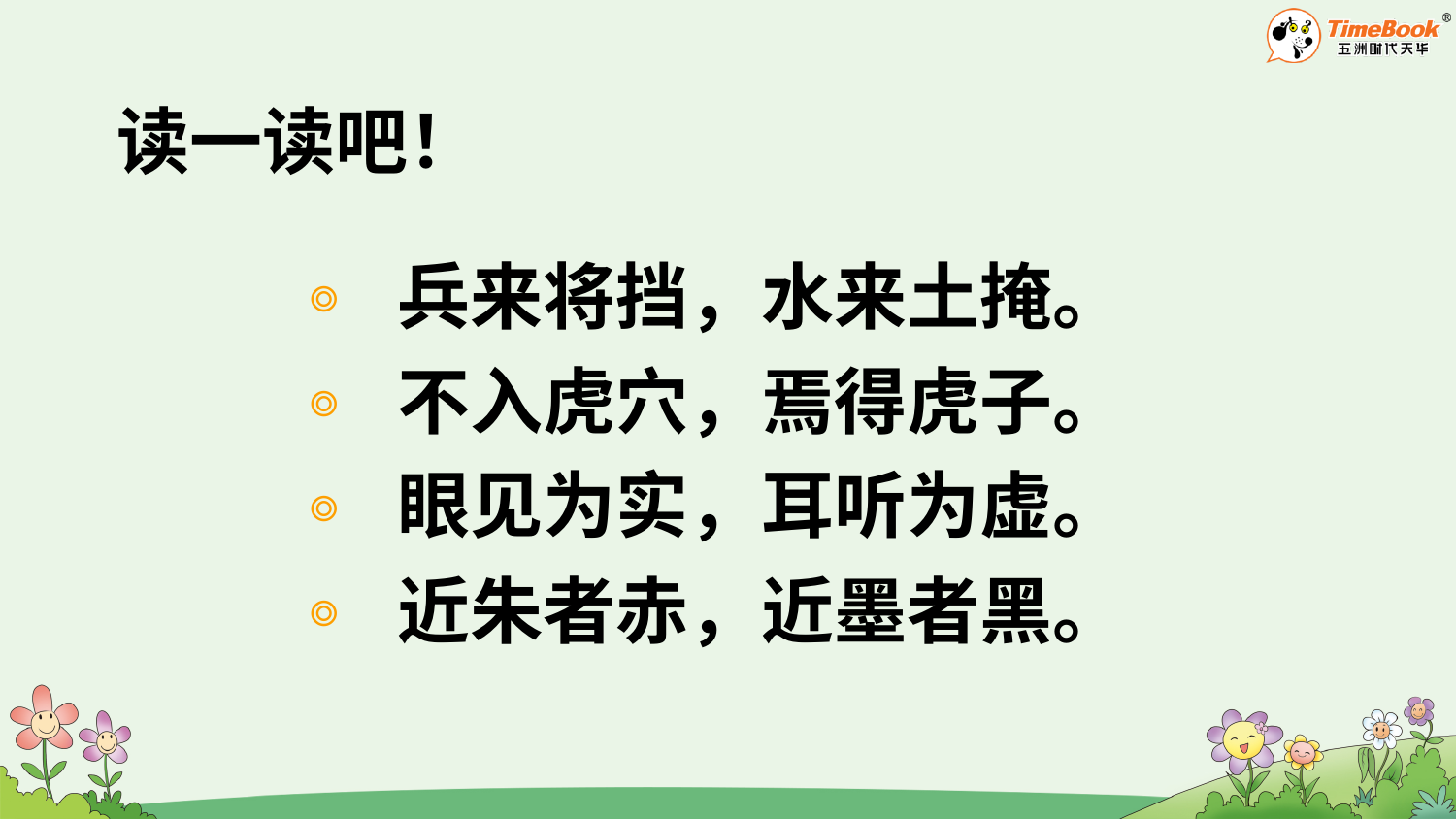

读一读吧！
兵来将挡，水来土掩。
不入虎穴，焉得虎子。
眼见为实，耳听为虚。
近朱者赤，近墨者黑。